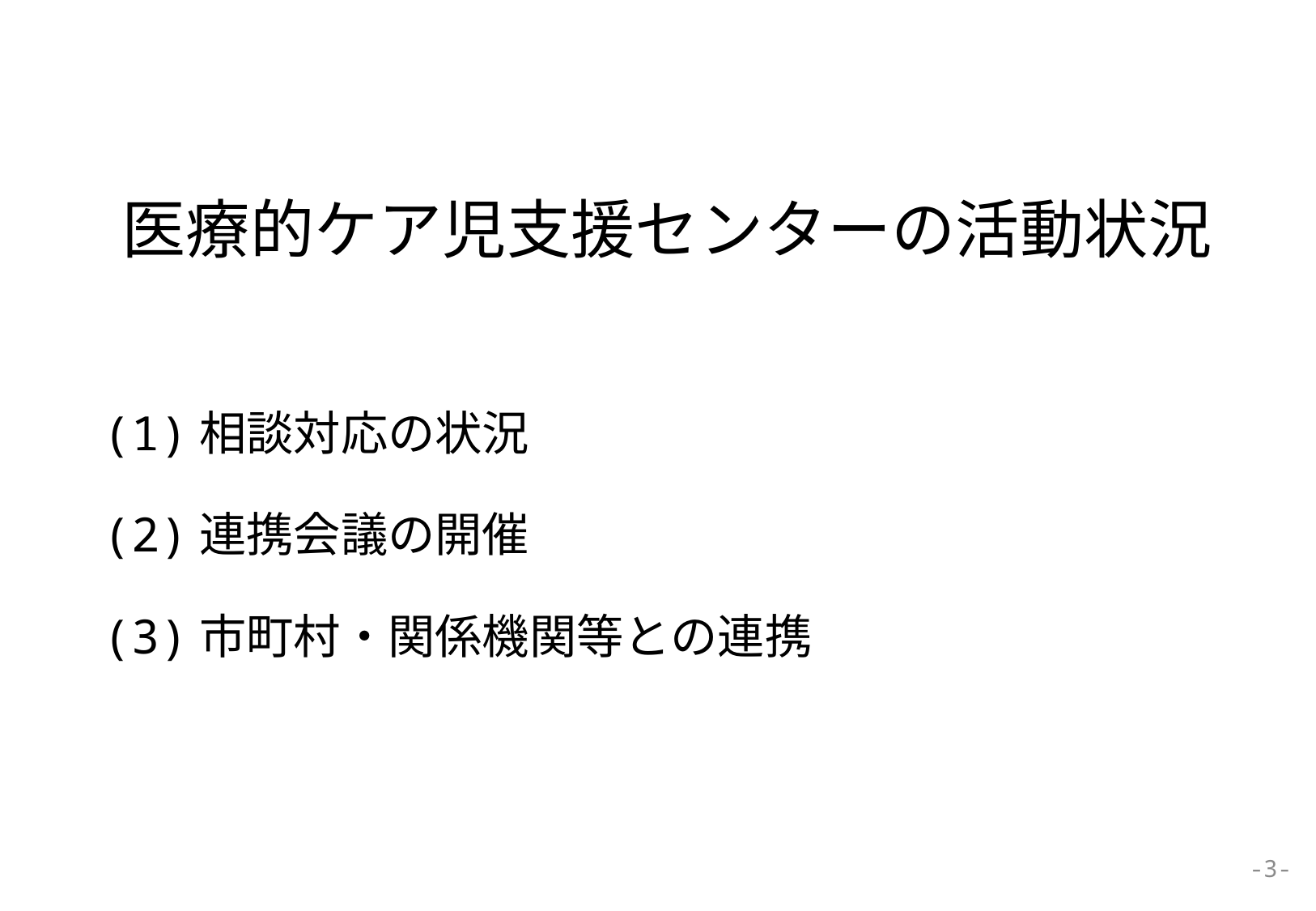

# 医療的ケア児支援センターの活動状況
(1)相談対応の状況

(2)連携会議の開催

(3)市町村・関係機関等との連携
-3-